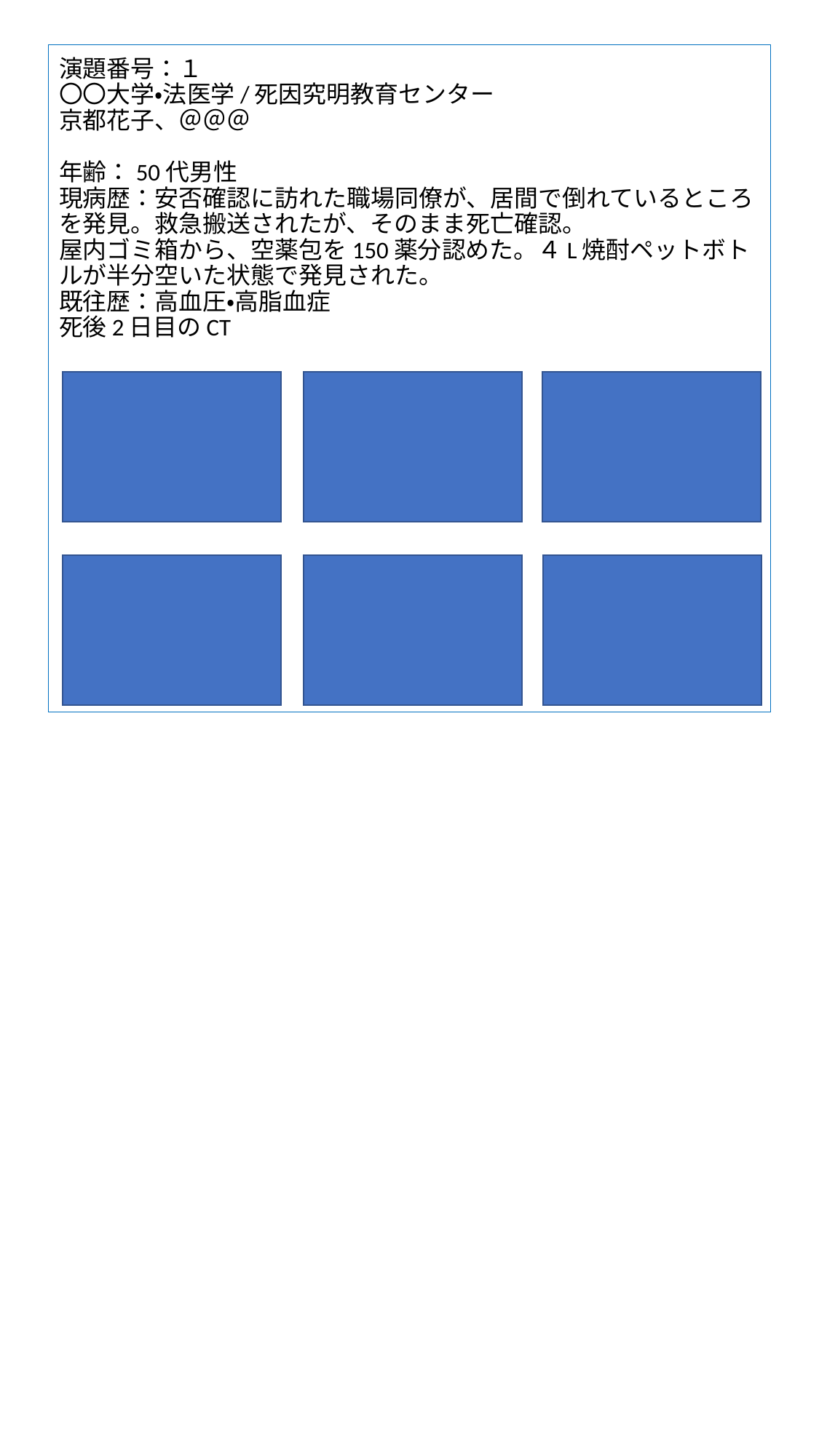

演題番号：１
〇〇大学・法医学/死因究明教育センター
京都花子、＠＠＠
年齢：50代男性
現病歴：安否確認に訪れた職場同僚が、居間で倒れているところを発見。救急搬送されたが、そのまま死亡確認。
屋内ゴミ箱から、空薬包を150薬分認めた。４L焼酎ペットボトルが半分空いた状態で発見された。
既往歴：高血圧・高脂血症
死後2日目のCT
#